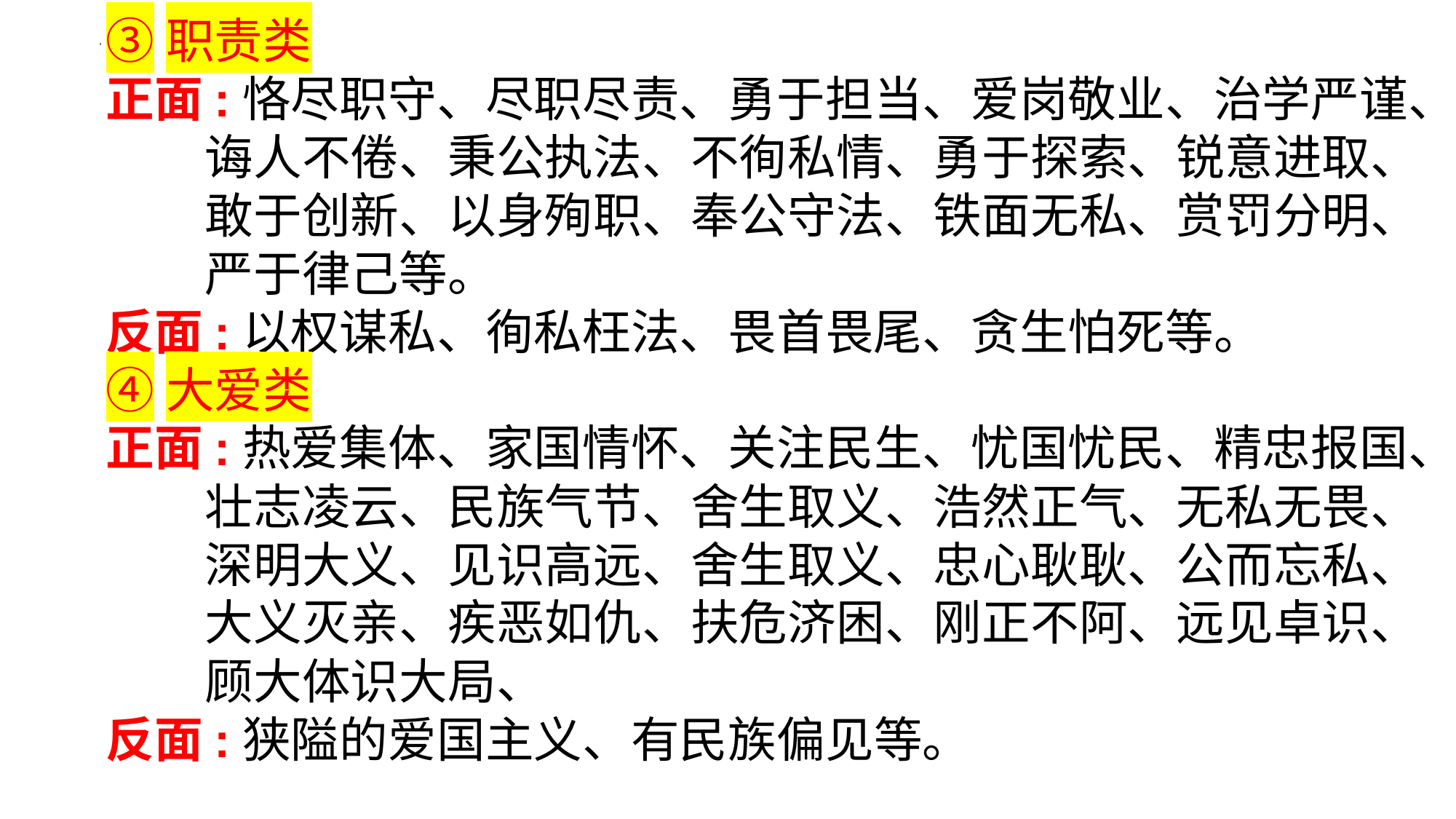

③职责类
正面:恪尽职守、尽职尽责、勇于担当、爱岗敬业、治学严谨、
        诲人不倦、秉公执法、不徇私情、勇于探索、锐意进取、
        敢于创新、以身殉职、奉公守法、铁面无私、赏罚分明、
        严于律己等。
反面:以权谋私、徇私枉法、畏首畏尾、贪生怕死等。
④大爱类
正面:热爱集体、家国情怀、关注民生、忧国忧民、精忠报国、
        壮志凌云、民族气节、舍生取义、浩然正气、无私无畏、
        深明大义、见识高远、舍生取义、忠心耿耿、公而忘私、
        大义灭亲、疾恶如仇、扶危济困、刚正不阿、远见卓识、
        顾大体识大局、
反面:狭隘的爱国主义、有民族偏见等。